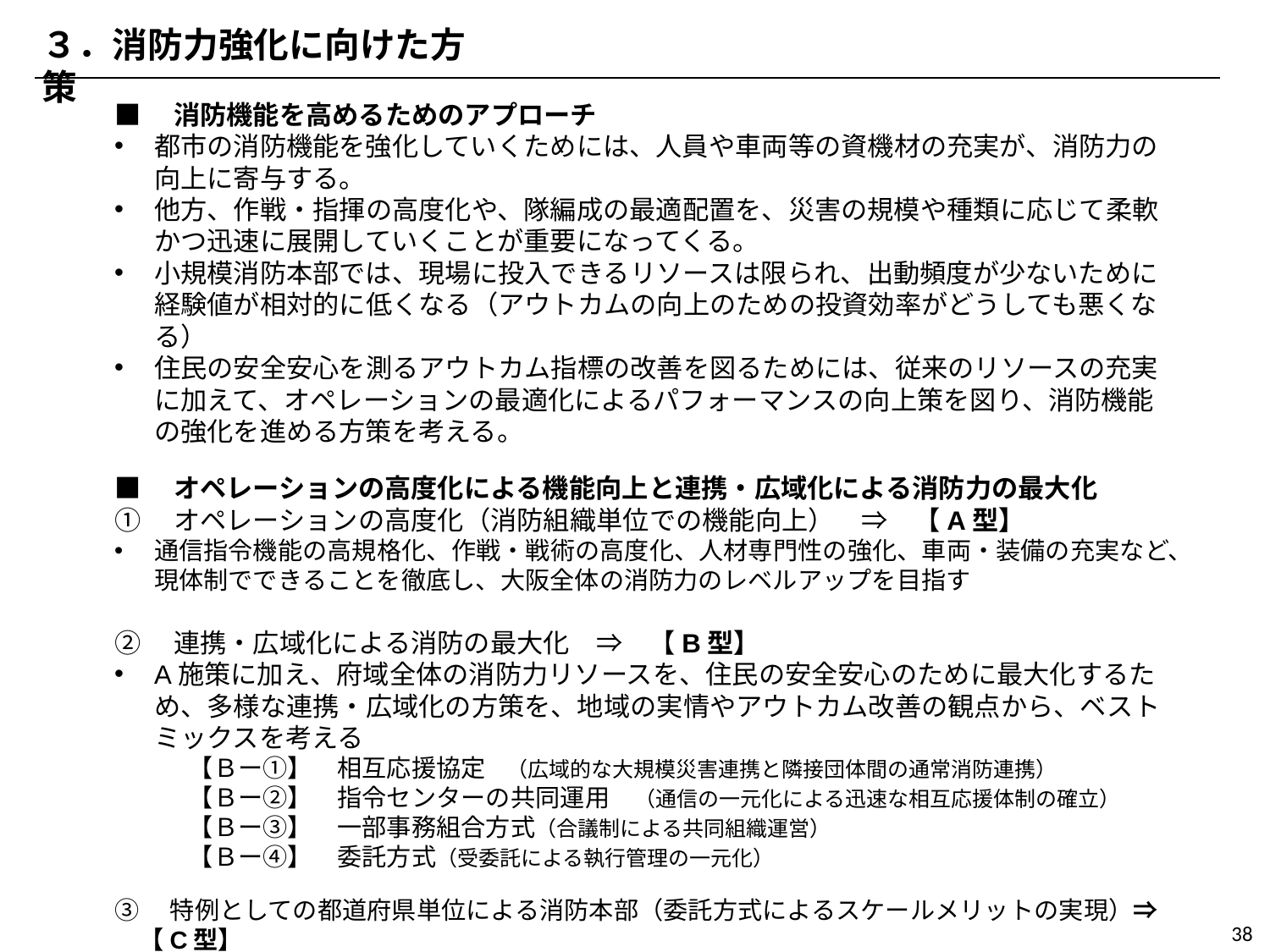

３．消防力強化に向けた方策
■　消防機能を高めるためのアプローチ
都市の消防機能を強化していくためには、人員や車両等の資機材の充実が、消防力の向上に寄与する。
他方、作戦・指揮の高度化や、隊編成の最適配置を、災害の規模や種類に応じて柔軟かつ迅速に展開していくことが重要になってくる。
小規模消防本部では、現場に投入できるリソースは限られ、出動頻度が少ないために経験値が相対的に低くなる（アウトカムの向上のための投資効率がどうしても悪くなる）
住民の安全安心を測るアウトカム指標の改善を図るためには、従来のリソースの充実に加えて、オペレーションの最適化によるパフォーマンスの向上策を図り、消防機能の強化を進める方策を考える。

■　オペレーションの高度化による機能向上と連携・広域化による消防力の最大化
①　オペレーションの高度化（消防組織単位での機能向上）　⇒　【A型】
通信指令機能の高規格化、作戦・戦術の高度化、人材専門性の強化、車両・装備の充実など、現体制でできることを徹底し、大阪全体の消防力のレベルアップを目指す

②　連携・広域化による消防の最大化　⇒　【B型】
A施策に加え、府域全体の消防力リソースを、住民の安全安心のために最大化するため、多様な連携・広域化の方策を、地域の実情やアウトカム改善の観点から、ベストミックスを考える
　　　【Ｂー①】　相互応援協定　（広域的な大規模災害連携と隣接団体間の通常消防連携）
　　　【Ｂー②】　指令センターの共同運用　（通信の一元化による迅速な相互応援体制の確立）
　　　【Ｂー③】　一部事務組合方式（合議制による共同組織運営）
　　　【Ｂー④】　委託方式（受委託による執行管理の一元化）

③　特例としての都道府県単位による消防本部（委託方式によるスケールメリットの実現）⇒　【C型】
現行制度上では、東京都のみが適用されている。
全域で同じ作戦・戦術を基本として、それが実行できる資源をもち、人材育成やマネジメント組織を持つことから効果・機能面でも優位性を有する
38